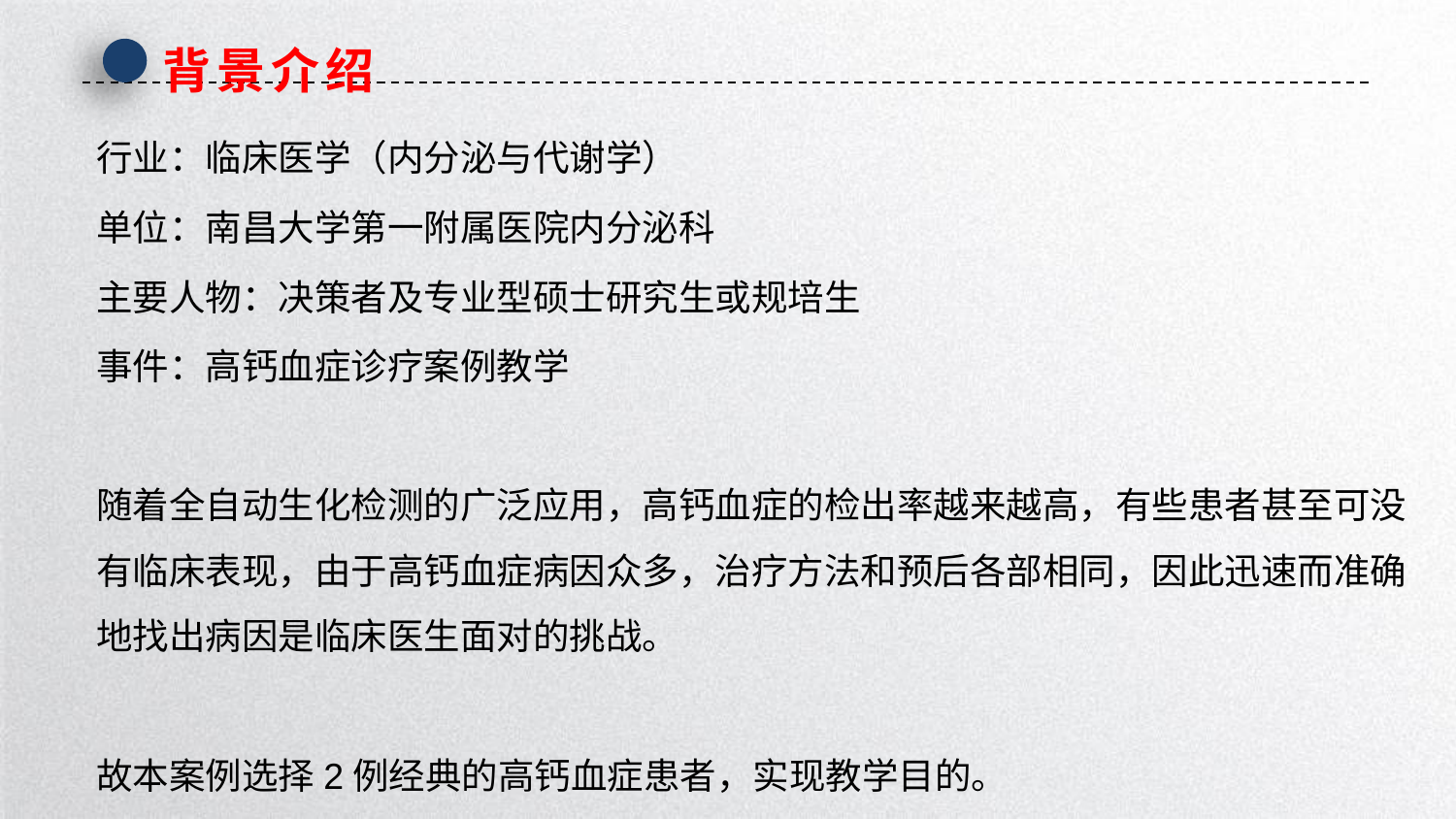

背景介绍

行业：临床医学（内分泌与代谢学）
单位：南昌大学第一附属医院内分泌科
主要人物：决策者及专业型硕士研究生或规培生
事件：高钙血症诊疗案例教学

随着全自动生化检测的广泛应用，高钙血症的检出率越来越高，有些患者甚至可没有临床表现，由于高钙血症病因众多，治疗方法和预后各部相同，因此迅速而准确地找出病因是临床医生面对的挑战。

故本案例选择2例经典的高钙血症患者，实现教学目的。
2
延时符